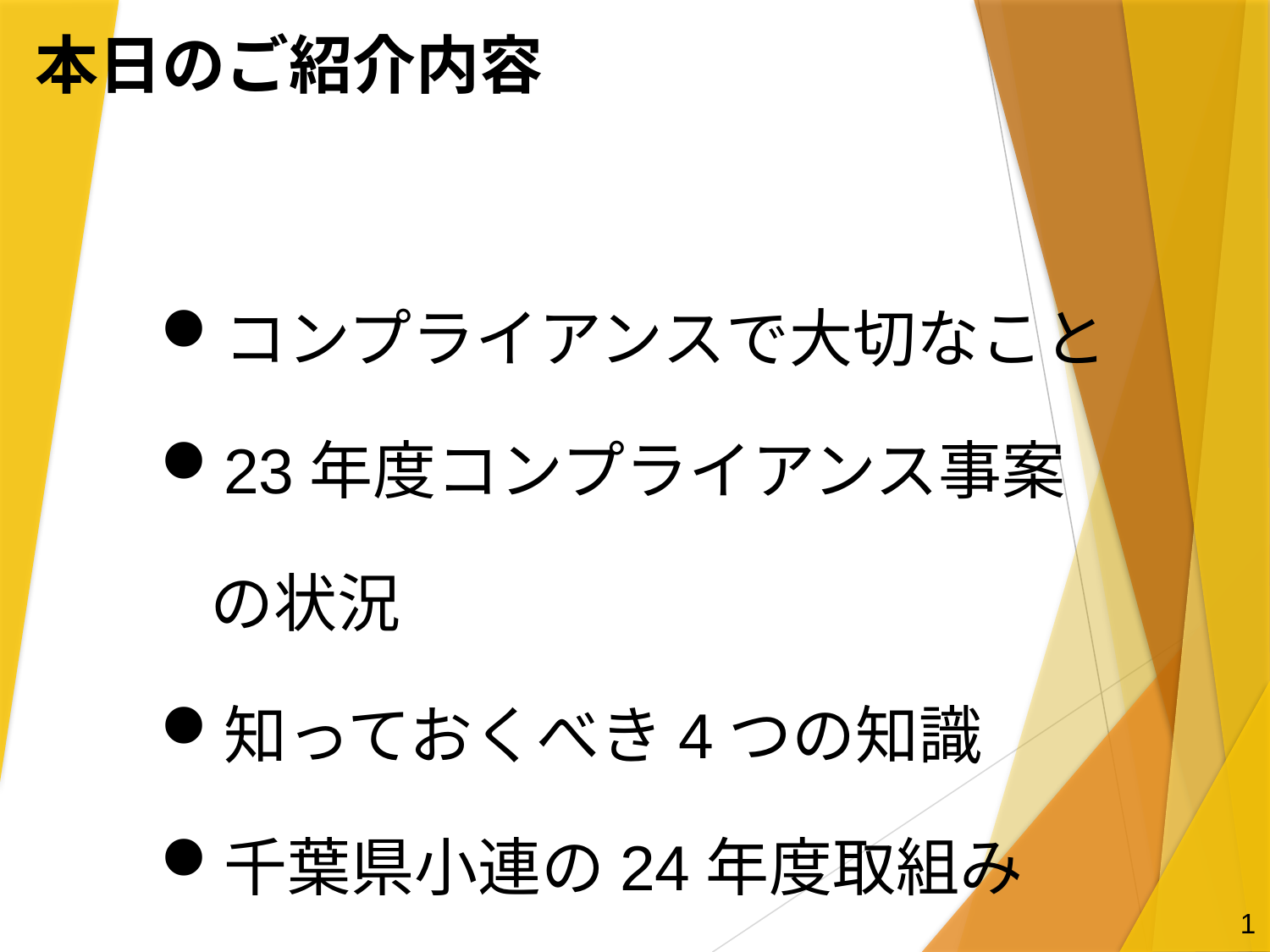

本日のご紹介内容
コンプライアンスで大切なこと
23年度コンプライアンス事案の状況
知っておくべき4つの知識
千葉県小連の24年度取組み
1